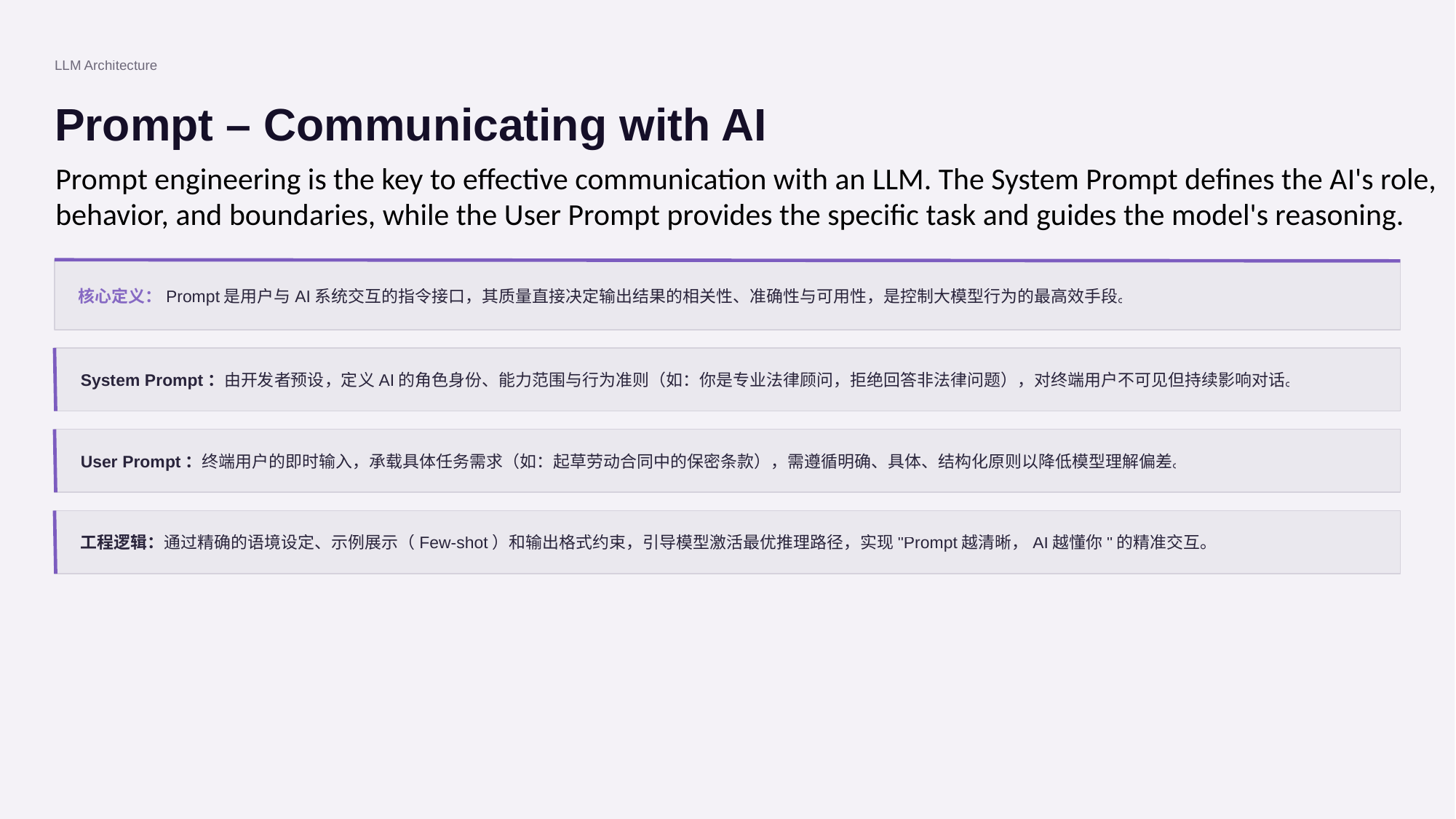

LLM Architecture
Prompt – Communicating with AI
Prompt engineering is the key to effective communication with an LLM. The System Prompt defines the AI's role, behavior, and boundaries, while the User Prompt provides the specific task and guides the model's reasoning.

核心定义：Prompt是用户与AI系统交互的指令接口，其质量直接决定输出结果的相关性、准确性与可用性，是控制大模型行为的最高效手段。

System Prompt：由开发者预设，定义AI的角色身份、能力范围与行为准则（如：你是专业法律顾问，拒绝回答非法律问题），对终端用户不可见但持续影响对话。

User Prompt：终端用户的即时输入，承载具体任务需求（如：起草劳动合同中的保密条款），需遵循明确、具体、结构化原则以降低模型理解偏差。

工程逻辑：通过精确的语境设定、示例展示（Few-shot）和输出格式约束，引导模型激活最优推理路径，实现"Prompt越清晰，AI越懂你"的精准交互。